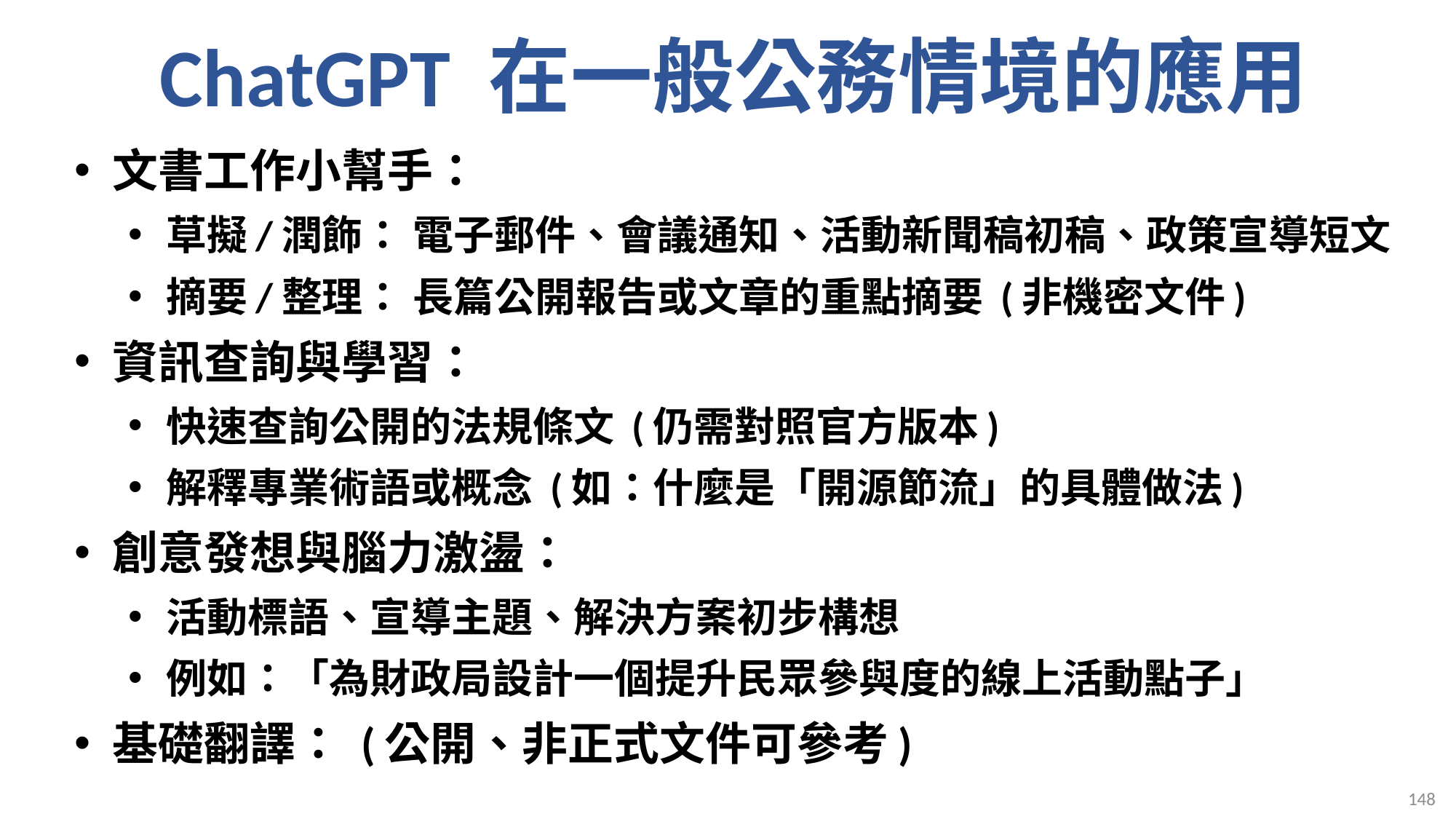

# ChatGPT 在一般公務情境的應用
文書工作小幫手：
草擬/潤飾： 電子郵件、會議通知、活動新聞稿初稿、政策宣導短文
摘要/整理： 長篇公開報告或文章的重點摘要 (非機密文件)
資訊查詢與學習：
快速查詢公開的法規條文 (仍需對照官方版本)
解釋專業術語或概念 (如：什麼是「開源節流」的具體做法)
創意發想與腦力激盪：
活動標語、宣導主題、解決方案初步構想
例如：「為財政局設計一個提升民眾參與度的線上活動點子」
基礎翻譯： (公開、非正式文件可參考)
148